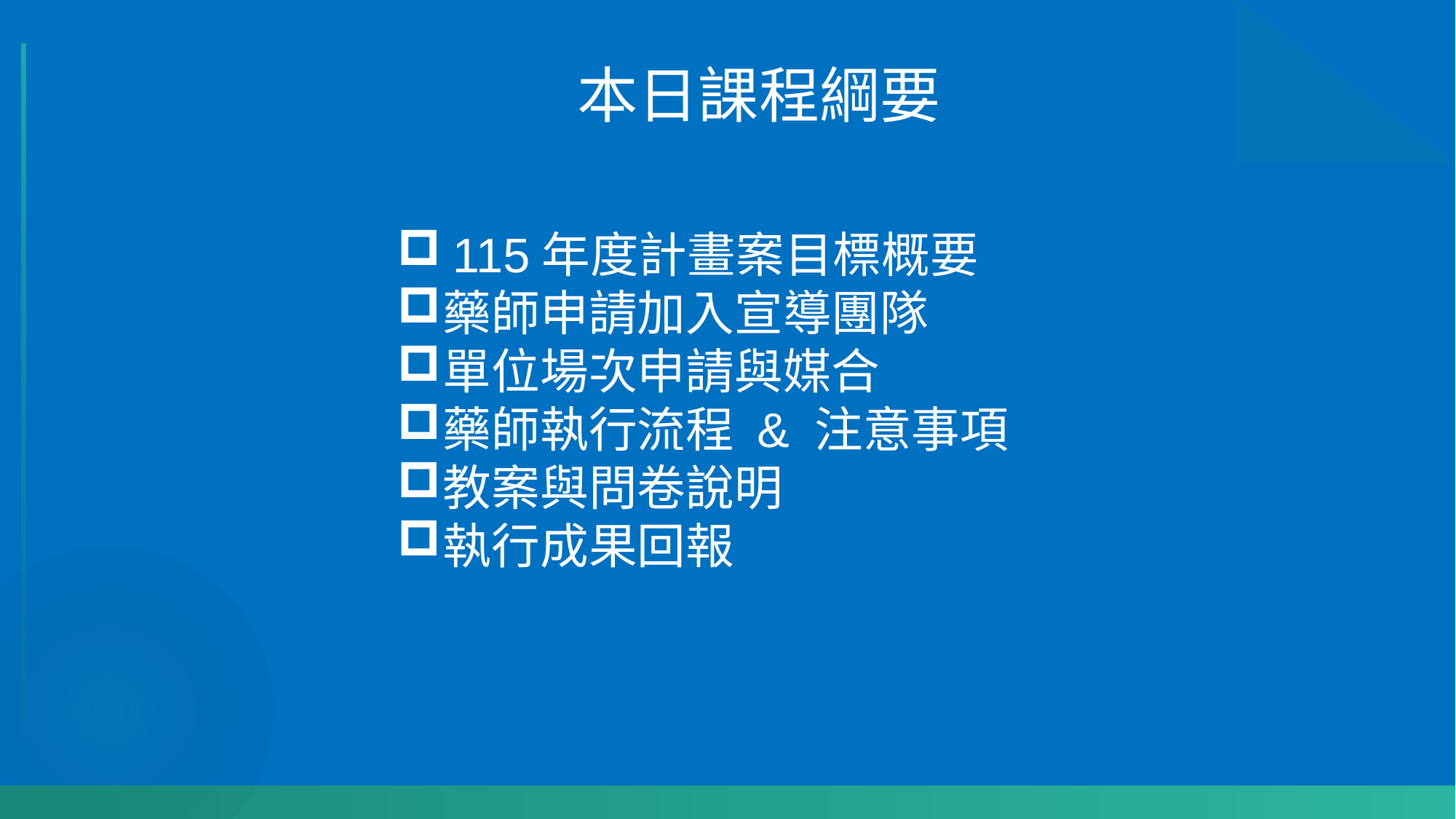

本日課程綱要
115年度計畫案目標概要
藥師申請加入宣導團隊
單位場次申請與媒合
藥師執行流程 & 注意事項
教案與問卷說明
執行成果回報